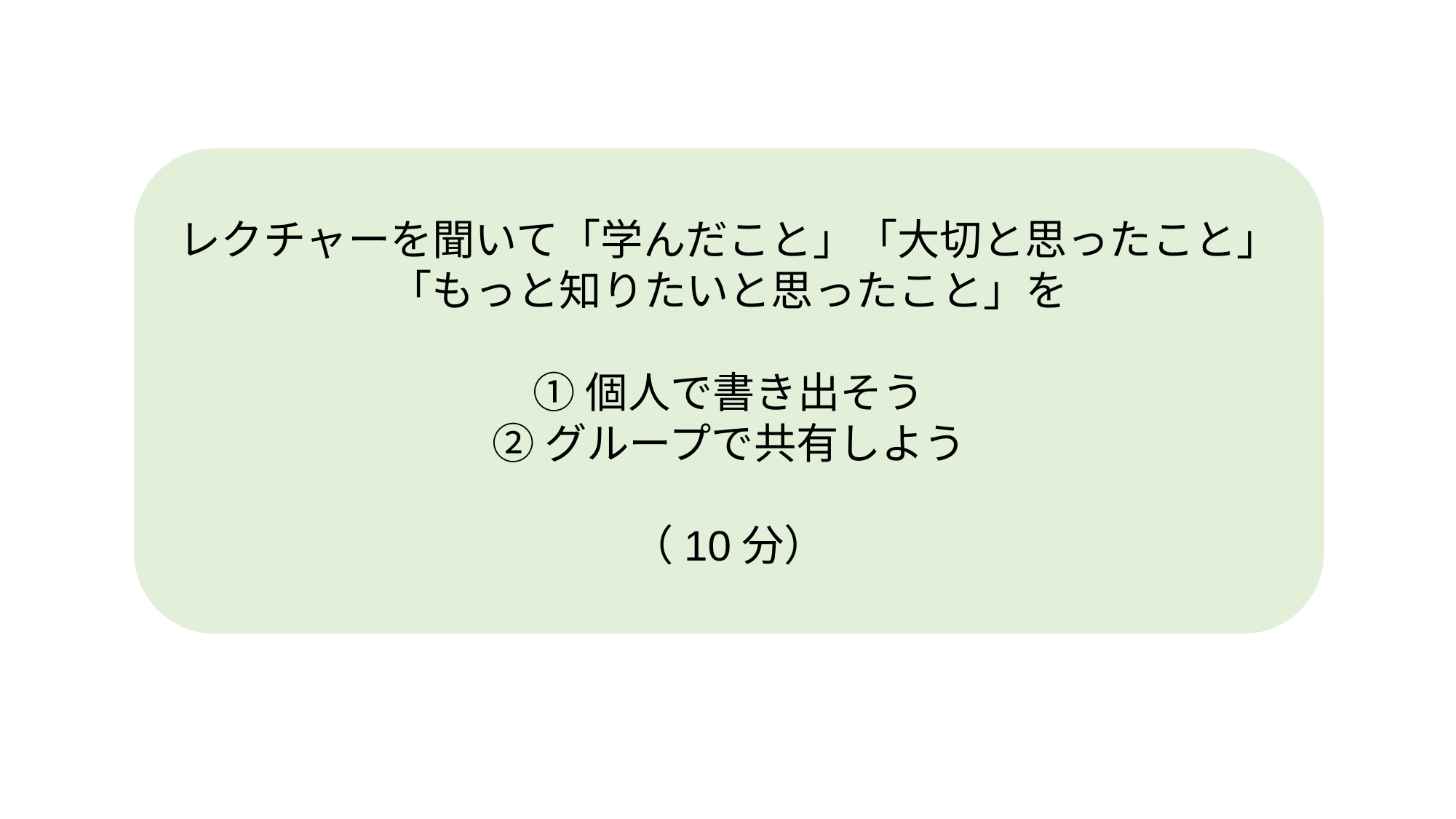

レクチャーを聞いて「学んだこと」「大切と思ったこと」
「もっと知りたいと思ったこと」を

①個人で書き出そう
②グループで共有しよう

（10分）